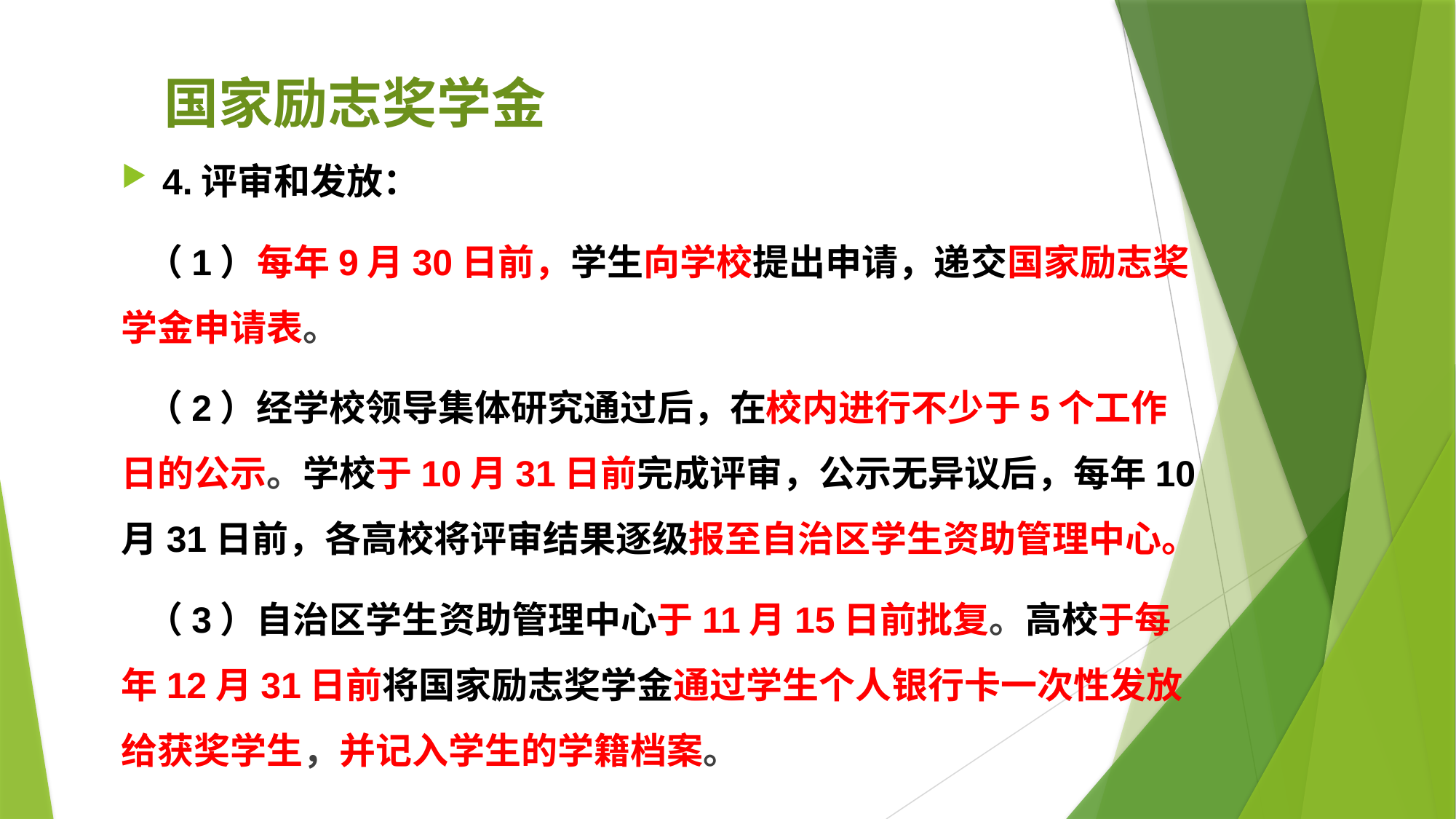

# 国家励志奖学金
4.评审和发放：
  （1）每年9月30日前，学生向学校提出申请，递交国家励志奖学金申请表。
  （2）经学校领导集体研究通过后，在校内进行不少于5个工作日的公示。学校于10月31日前完成评审，公示无异议后，每年10月31日前，各高校将评审结果逐级报至自治区学生资助管理中心。
  （3）自治区学生资助管理中心于11月15日前批复。高校于每年12月31日前将国家励志奖学金通过学生个人银行卡一次性发放给获奖学生，并记入学生的学籍档案。